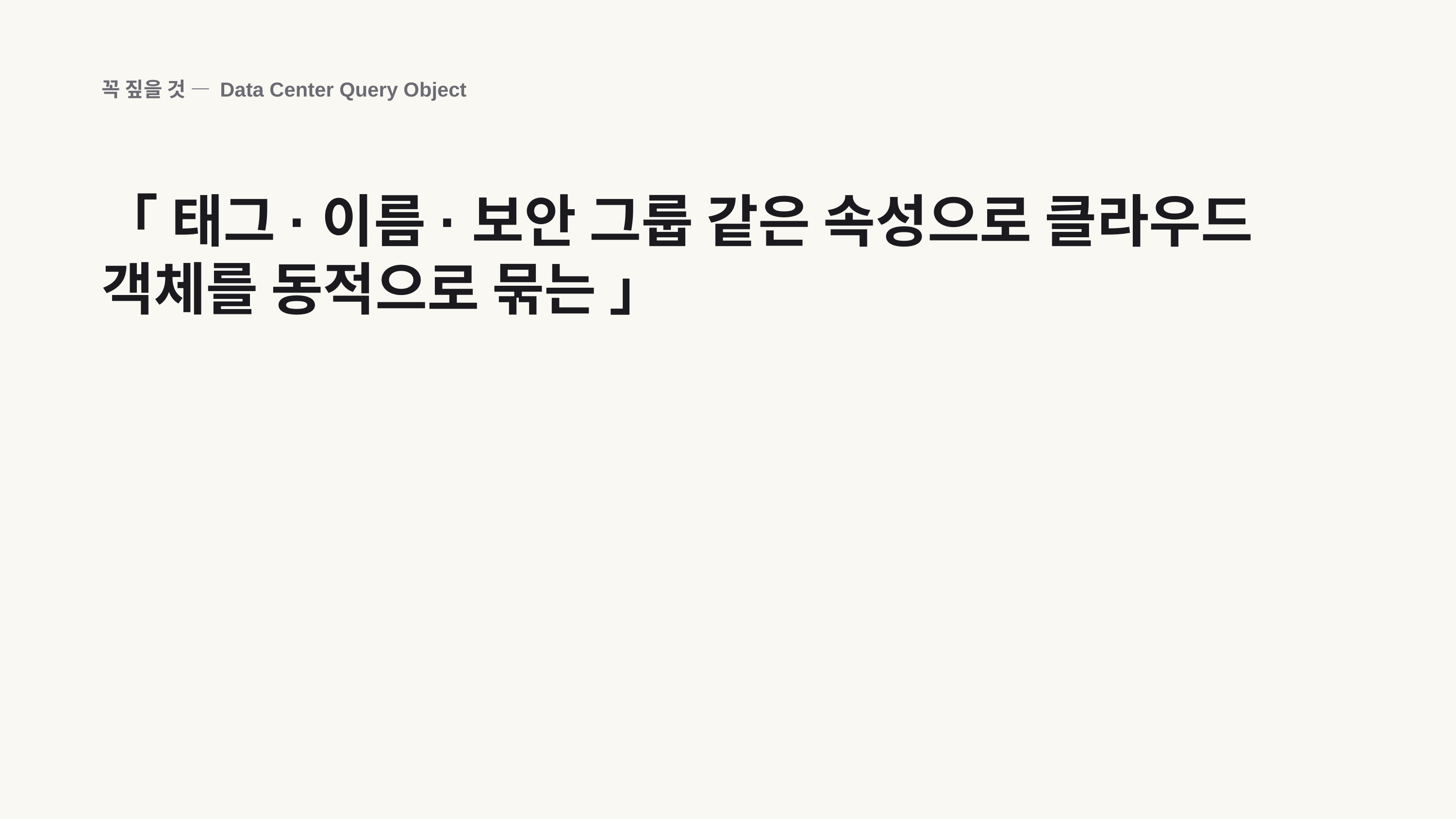

꼭 짚을 것 — Data Center Query Object
「 태그·이름·보안 그룹 같은 속성으로 클라우드 객체를 동적으로 묶는 」